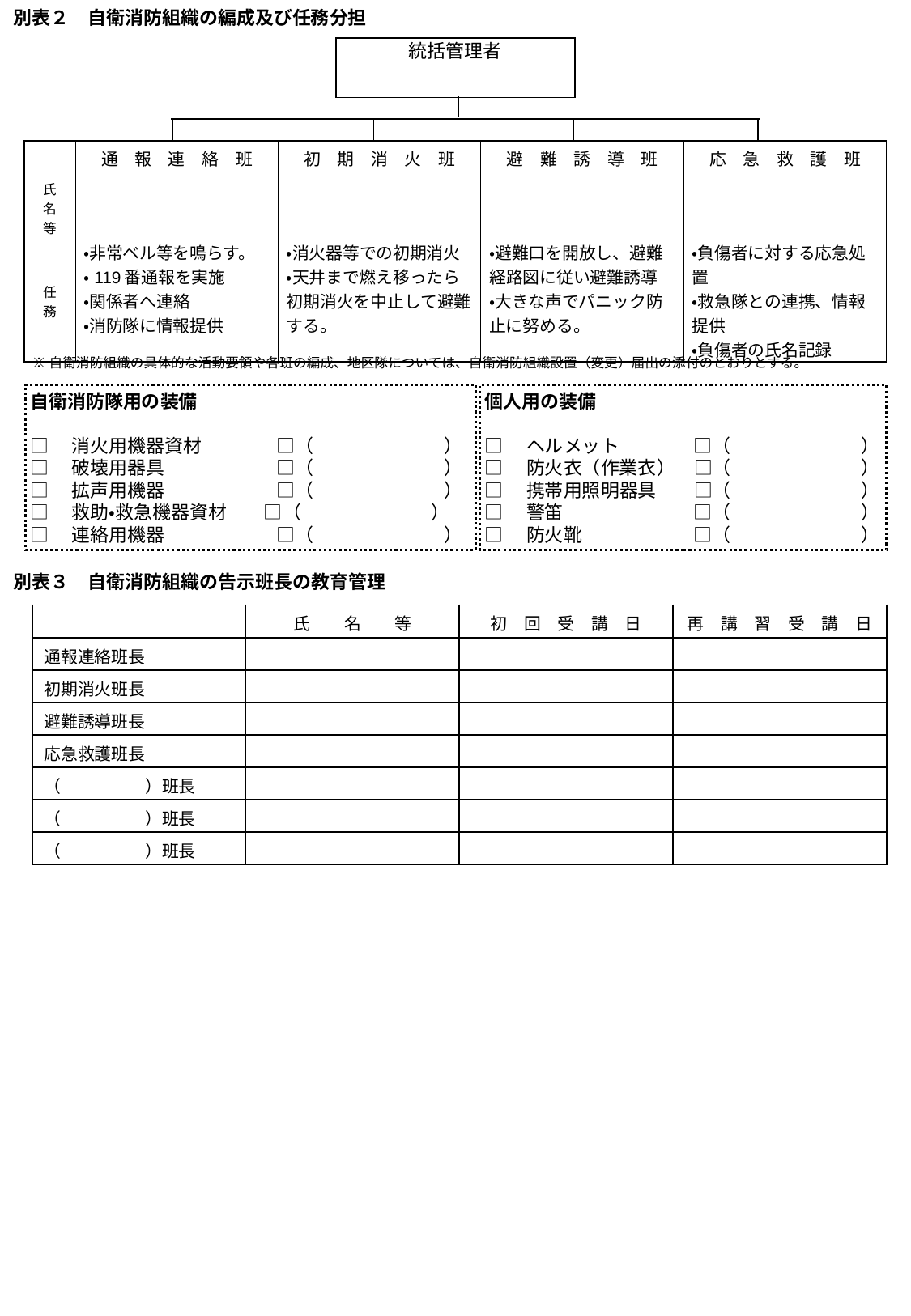

別表２　自衛消防組織の編成及び任務分担
統括管理者

|  | 通　報　連　絡　班 | 初　期　消　火　班 | 避　難　誘　導　班 | 応　急　救　護　班 |
| --- | --- | --- | --- | --- |
| 氏名等 |  |  |  |  |
| 任務 | ・非常ベル等を鳴らす。 ・119番通報を実施 ・関係者へ連絡 ・消防隊に情報提供 | ・消火器等での初期消火 ・天井まで燃え移ったら初期消火を中止して避難する。 | ・避難口を開放し、避難経路図に従い避難誘導 ・大きな声でパニック防止に努める。 | ・負傷者に対する応急処置 ・救急隊との連携、情報提供 ・負傷者の氏名記録 |
※自衛消防組織の具体的な活動要領や各班の編成、地区隊については、自衛消防組織設置（変更）届出の添付のとおりとする。
自衛消防隊用の装備

□　消火用機器資材　　　　□（　　　　　　　）
□　破壊用器具　　　　　　□（　　　　　　　）
□　拡声用機器　　　　　　□（　　　　　　　）
□　救助・救急機器資材　　□（　　　　　　　）
□　連絡用機器　　　　　　□（　　　　　　　）
個人用の装備

□　ヘルメット　　　　□（　　　　　　　）
□　防火衣（作業衣）　□（　　　　　　　）
□　携帯用照明器具　　□（　　　　　　　）
□　警笛　　　　　　　□（　　　　　　　）
□　防火靴　　　　　　□（　　　　　　　）
別表３　自衛消防組織の告示班長の教育管理
|  | 氏　　名　　等 | 初　回　受　講　日 | 再　講　習　受　講　日 |
| --- | --- | --- | --- |
| 通報連絡班長 |  |  |  |
| 初期消火班長 |  |  |  |
| 避難誘導班長 |  |  |  |
| 応急救護班長 |  |  |  |
| （　　　　　）班長 |  |  |  |
| （　　　　　）班長 |  |  |  |
| （　　　　　）班長 |  |  |  |